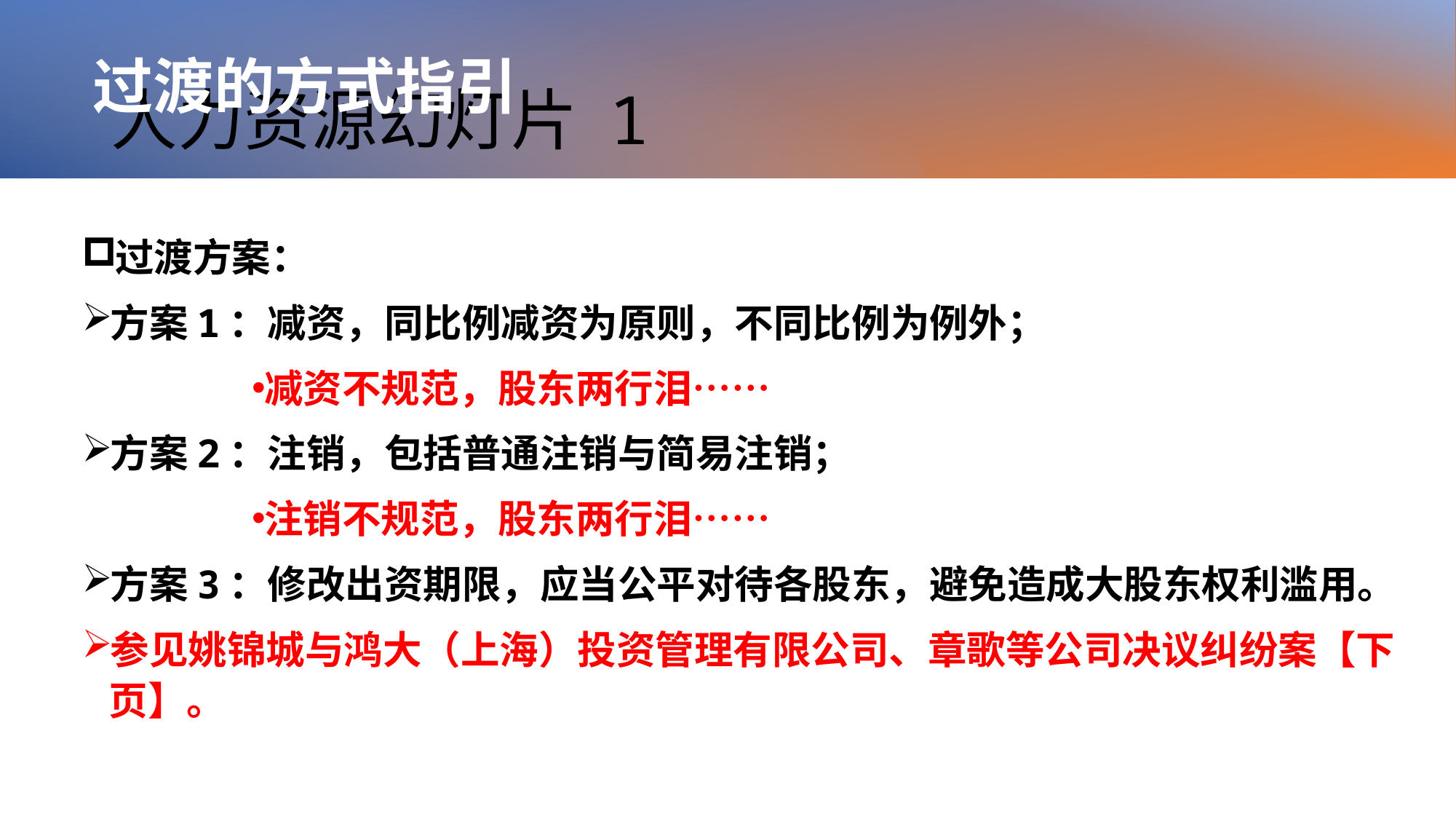

过渡的方式指引
# 人力资源幻灯片 1
过渡方案：
方案1：减资，同比例减资为原则，不同比例为例外；
减资不规范，股东两行泪……
方案2：注销，包括普通注销与简易注销；
注销不规范，股东两行泪……
方案3：修改出资期限，应当公平对待各股东，避免造成大股东权利滥用。
参见姚锦城与鸿大（上海）投资管理有限公司、章歌等公司决议纠纷案【下页】。